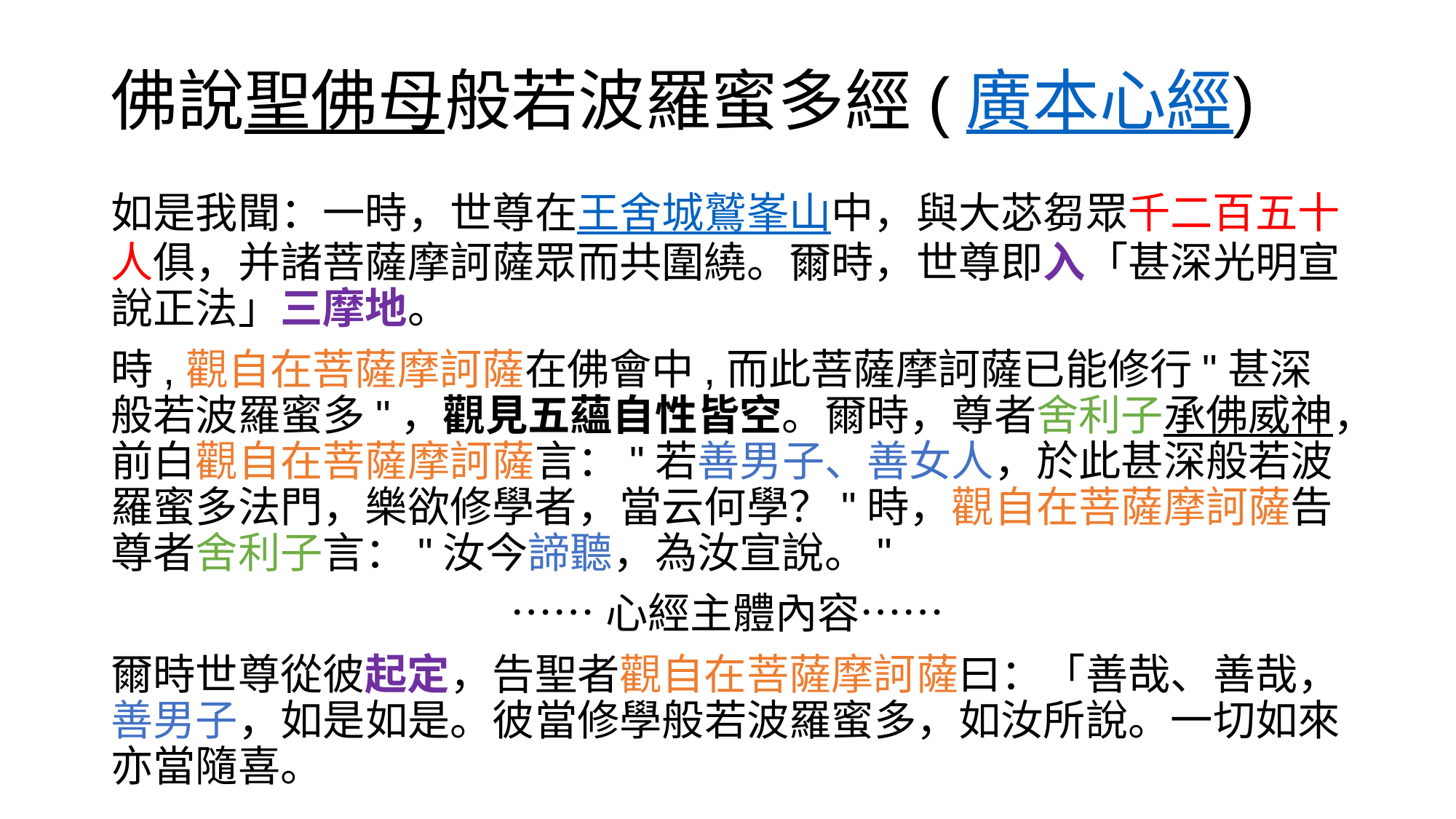

# 佛說聖佛母般若波羅蜜多經(廣本心經)
如是我聞：一時，世尊在王舍城鷲峯山中，與大苾芻眾千二百五十人俱，并諸菩薩摩訶薩眾而共圍繞。爾時，世尊即入「甚深光明宣說正法」三摩地。
時,觀自在菩薩摩訶薩在佛會中,而此菩薩摩訶薩已能修行"甚深般若波羅蜜多"，觀見五蘊自性皆空。爾時，尊者舍利子承佛威神，前白觀自在菩薩摩訶薩言："若善男子、善女人，於此甚深般若波羅蜜多法門，樂欲修學者，當云何學？"時，觀自在菩薩摩訶薩告尊者舍利子言："汝今諦聽，為汝宣說。"
……心經主體內容……
爾時世尊從彼起定，告聖者觀自在菩薩摩訶薩曰：「善哉、善哉，善男子，如是如是。彼當修學般若波羅蜜多，如汝所說。一切如來亦當隨喜。